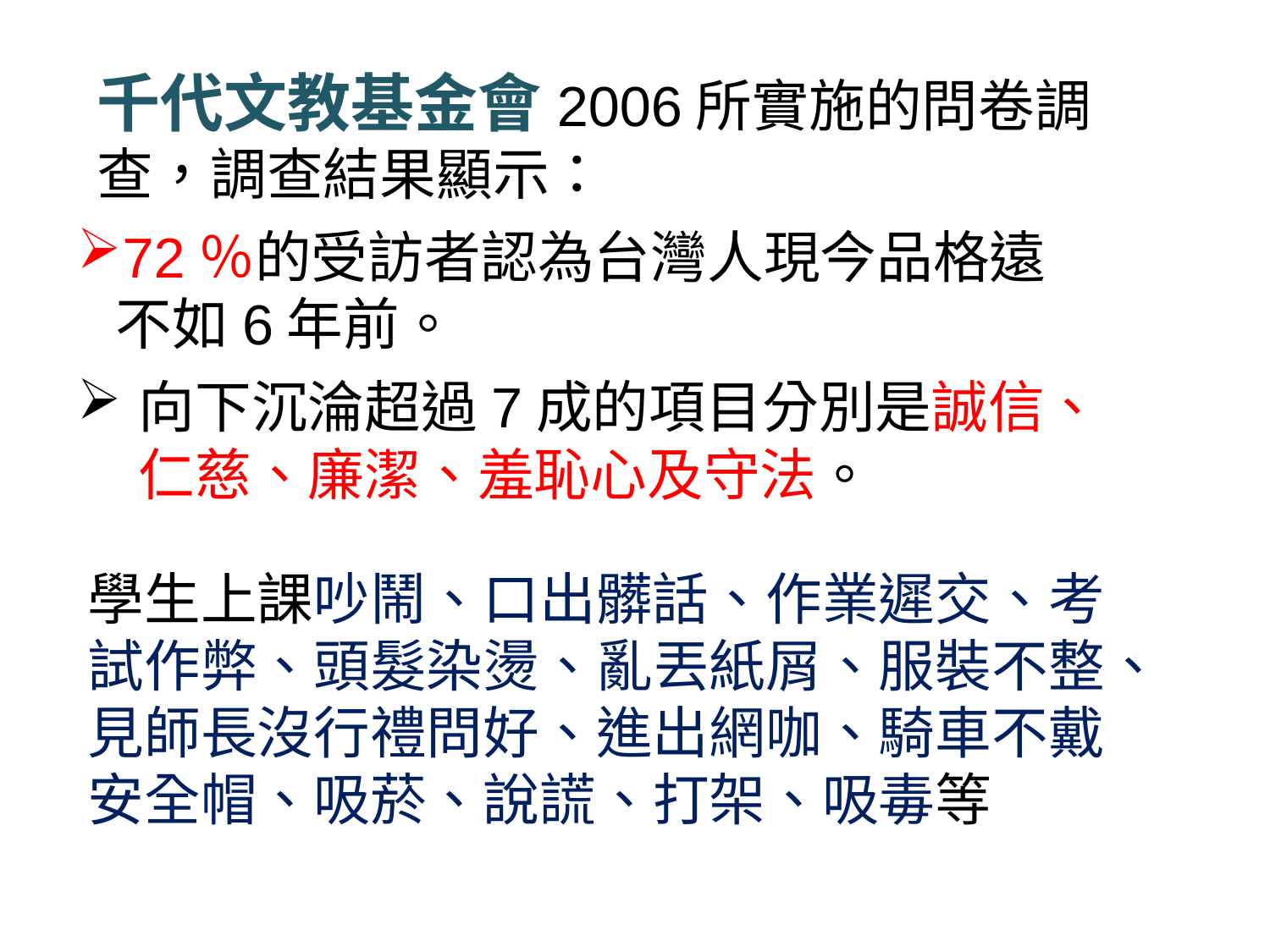

千代文教基金會2006所實施的問卷調查，調查結果顯示：
72％的受訪者認為台灣人現今品格遠不如6年前。
向下沉淪超過7成的項目分別是誠信、仁慈、廉潔、羞恥心及守法。
學生上課吵鬧、口出髒話、作業遲交、考試作弊、頭髮染燙、亂丟紙屑、服裝不整、見師長沒行禮問好、進出網咖、騎車不戴安全帽、吸菸、說謊、打架、吸毒等